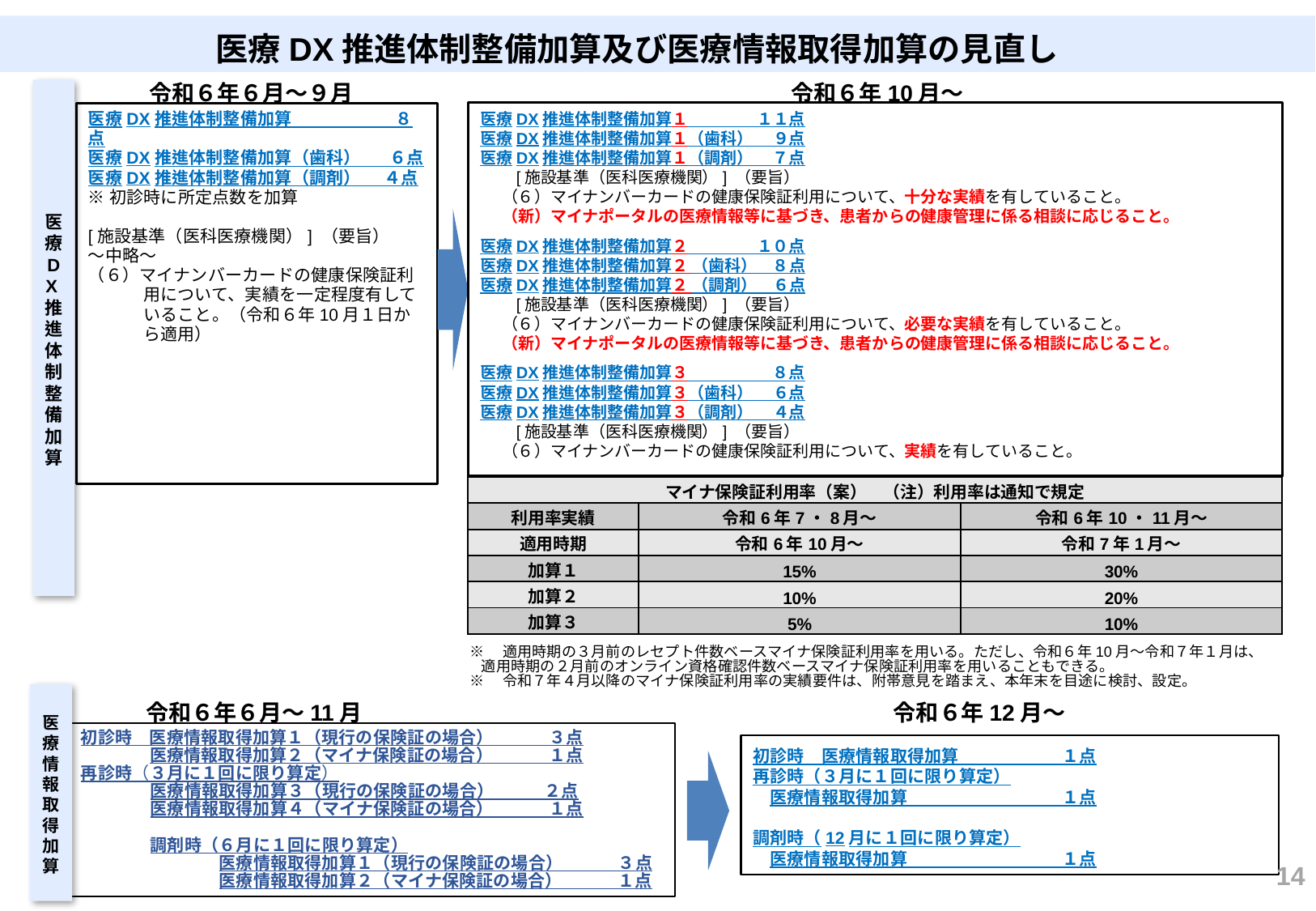

医療DX推進体制整備加算及び医療情報取得加算の見直し
中医協　総－９
６．７．１７
令和６年６月～９月
令和６年10月～
医療DX推進体制整備加算
医療DX推進体制整備加算１　　　　 １１点
医療DX推進体制整備加算１（歯科） 　９点
医療DX推進体制整備加算１（調剤） 　７点
　　[施設基準（医科医療機関）] （要旨）
（６）マイナンバーカードの健康保険証利用について、十分な実績を有していること。
（新）マイナポータルの医療情報等に基づき、患者からの健康管理に係る相談に応じること。

医療DX推進体制整備加算２　　　　 １０点
医療DX推進体制整備加算２ （歯科）　８点
医療DX推進体制整備加算２ （調剤）　６点
　　[施設基準（医科医療機関）] （要旨）
（６）マイナンバーカードの健康保険証利用について、必要な実績を有していること。
（新）マイナポータルの医療情報等に基づき、患者からの健康管理に係る相談に応じること。

医療DX推進体制整備加算３　　　　 　８点
医療DX推進体制整備加算３（歯科） 　６点
医療DX推進体制整備加算３（調剤） 　４点
　　[施設基準（医科医療機関）] （要旨）
（６）マイナンバーカードの健康保険証利用について、実績を有していること。
医療DX推進体制整備加算　　　　　　８点
医療DX推進体制整備加算（歯科） 　  ６点
医療DX推進体制整備加算（調剤）      ４点
※初診時に所定点数を加算

[施設基準（医科医療機関）] （要旨）
～中略～
（６）マイナンバーカードの健康保険証利用について、実績を一定程度有していること。（令和６年10月１日から適用）

| マイナ保険証利用率（案）　（注）利用率は通知で規定 |  |  |
| --- | --- | --- |
| 利用率実績 | 令和6年7・8月～ | 令和6年10・11月～ |
| 適用時期 | 令和6年10月～ | 令和7年1月～ |
| 加算１ | 15% | 30% |
| 加算２ | 10% | 20% |
| 加算３ | 5% | 10% |
※　適用時期の３月前のレセプト件数ベースマイナ保険証利用率を用いる。ただし、令和６年10月～令和７年１月は、適用時期の２月前のオンライン資格確認件数ベースマイナ保険証利用率を用いることもできる。
※　令和７年４月以降のマイナ保険証利用率の実績要件は、附帯意見を踏まえ、本年末を目途に検討、設定。
医療情報取得加算
令和６年６月～11月
令和６年12月～
初診時　医療情報取得加算１（現行の保険証の場合）　　　 ３点
　　　　医療情報取得加算２（マイナ保険証の場合） 　　　１点
再診時（３月に１回に限り算定）
医療情報取得加算３（現行の保険証の場合） 　　   ２点
医療情報取得加算４（マイナ保険証の場合） 　　　１点

調剤時（６月に１回に限り算定）
　　　　医療情報取得加算１（現行の保険証の場合）　　　 ３点
　　　　医療情報取得加算２（マイナ保険証の場合） 　　　１点

初診時　医療情報取得加算　　　　　　１点
再診時（３月に１回に限り算定）
　医療情報取得加算　　　　　　　　　１点

調剤時（12月に１回に限り算定）
　医療情報取得加算　　　　　　　　　１点

14